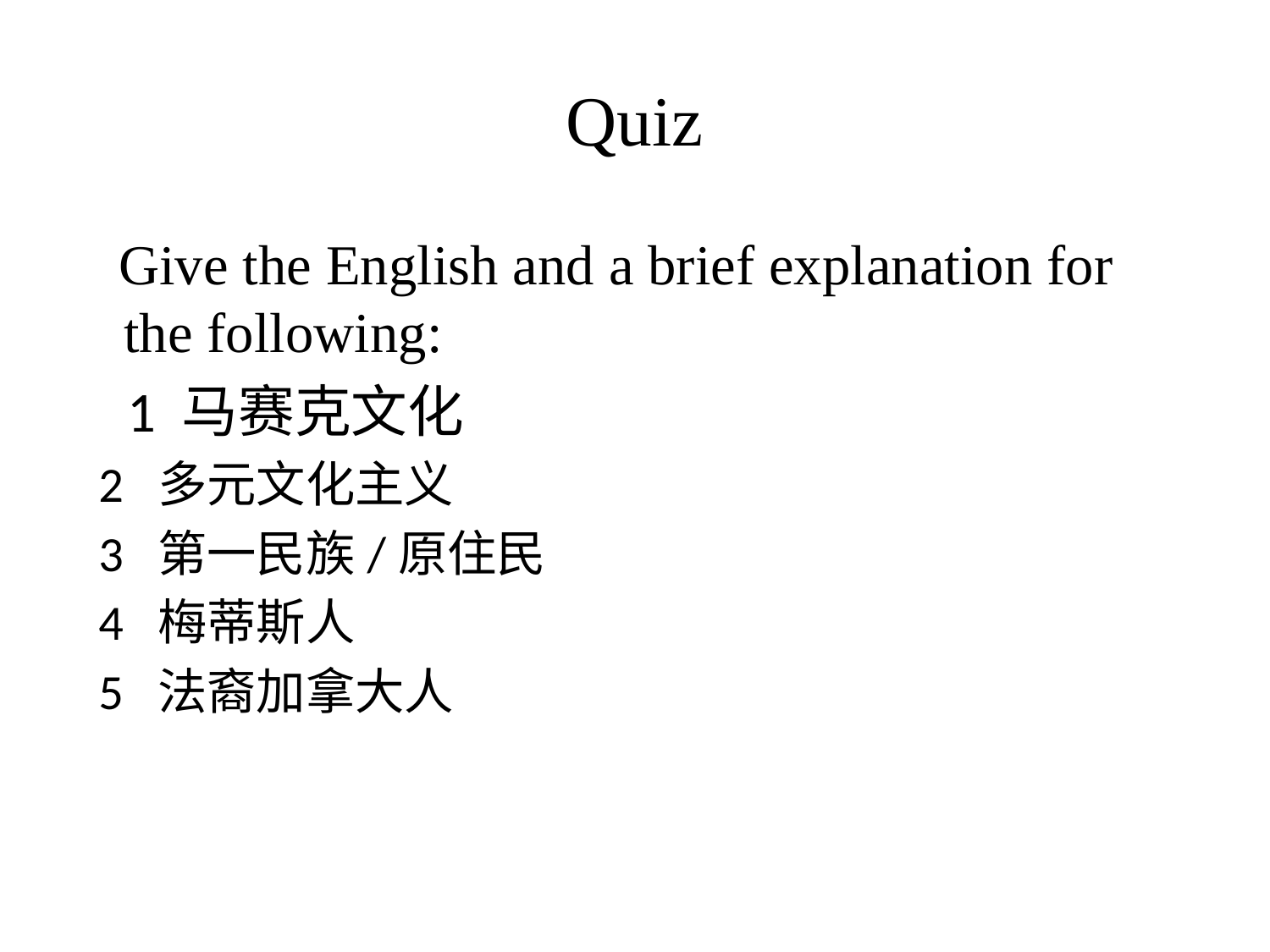

# Quiz
   Give the English and a brief explanation for the following:
    1 马赛克文化
  2  多元文化主义
  3  第一民族/原住民
  4  梅蒂斯人
  5  法裔加拿大人